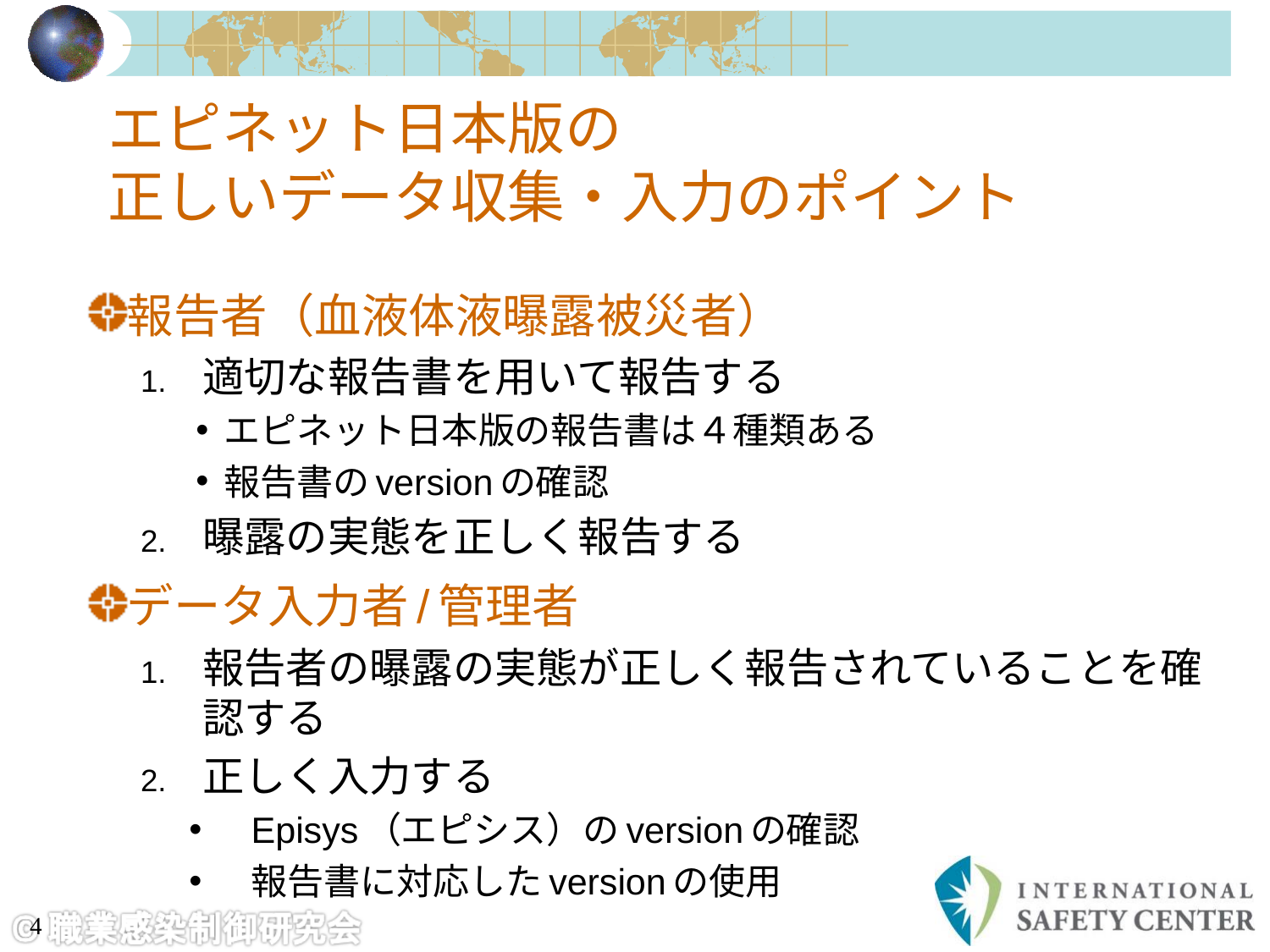

# エピネット日本版の 正しいデータ収集・入力のポイント
報告者（血液体液曝露被災者）
適切な報告書を用いて報告する
エピネット日本版の報告書は４種類ある
報告書のversionの確認
曝露の実態を正しく報告する
データ入力者/管理者
報告者の曝露の実態が正しく報告されていることを確認する
正しく入力する
Episys（エピシス）のversionの確認
報告書に対応したversionの使用
4